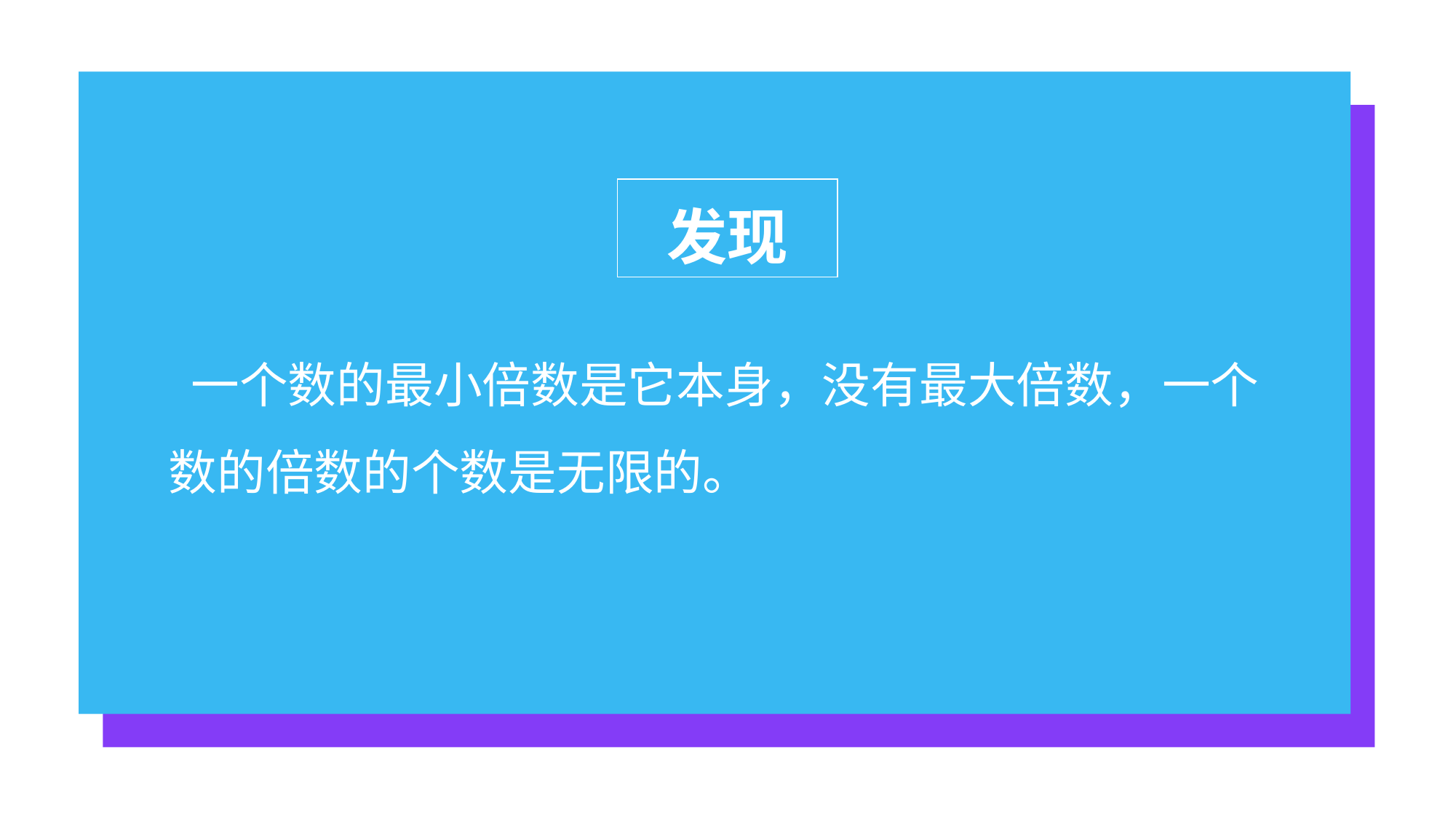

发现
 一个数的最小倍数是它本身，没有最大倍数，一个数的倍数的个数是无限的。